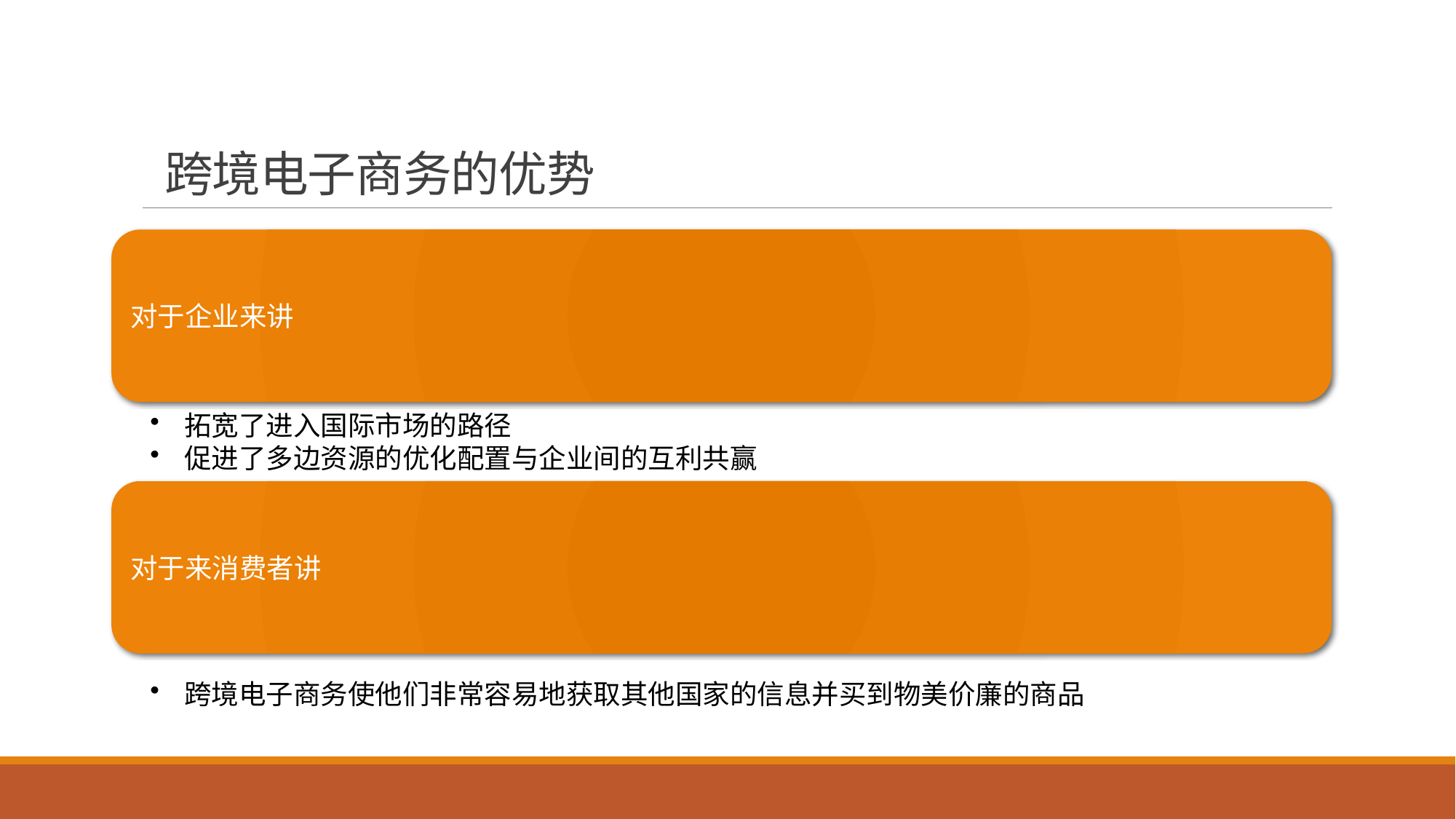

# 跨境电子商务的优势
对于企业来讲
拓宽了进入国际市场的路径
促进了多边资源的优化配置与企业间的互利共赢
对于来消费者讲
跨境电子商务使他们非常容易地获取其他国家的信息并买到物美价廉的商品